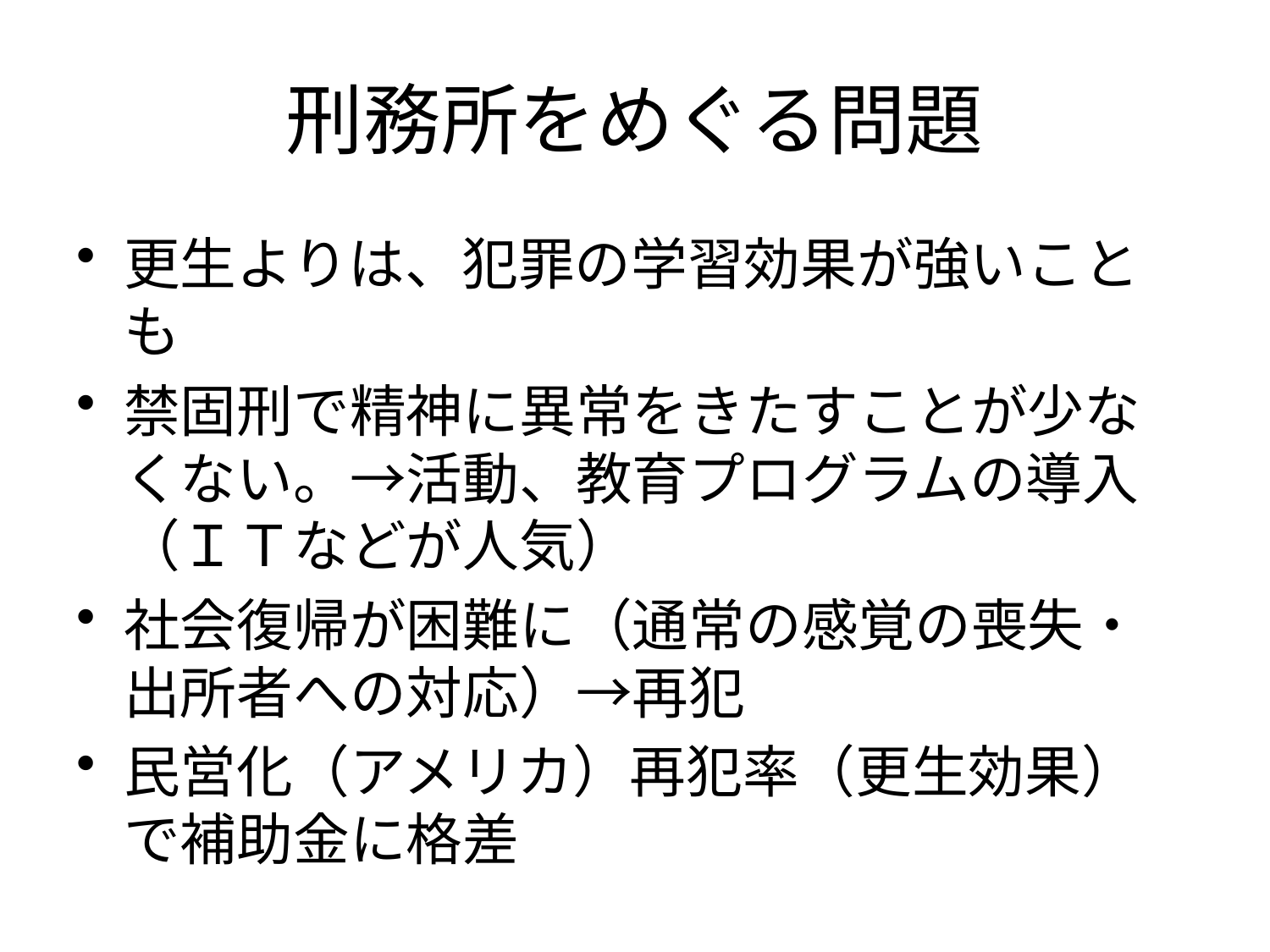

# 刑務所をめぐる問題
更生よりは、犯罪の学習効果が強いことも
禁固刑で精神に異常をきたすことが少なくない。→活動、教育プログラムの導入（ＩＴなどが人気）
社会復帰が困難に（通常の感覚の喪失・出所者への対応）→再犯
民営化（アメリカ）再犯率（更生効果）で補助金に格差